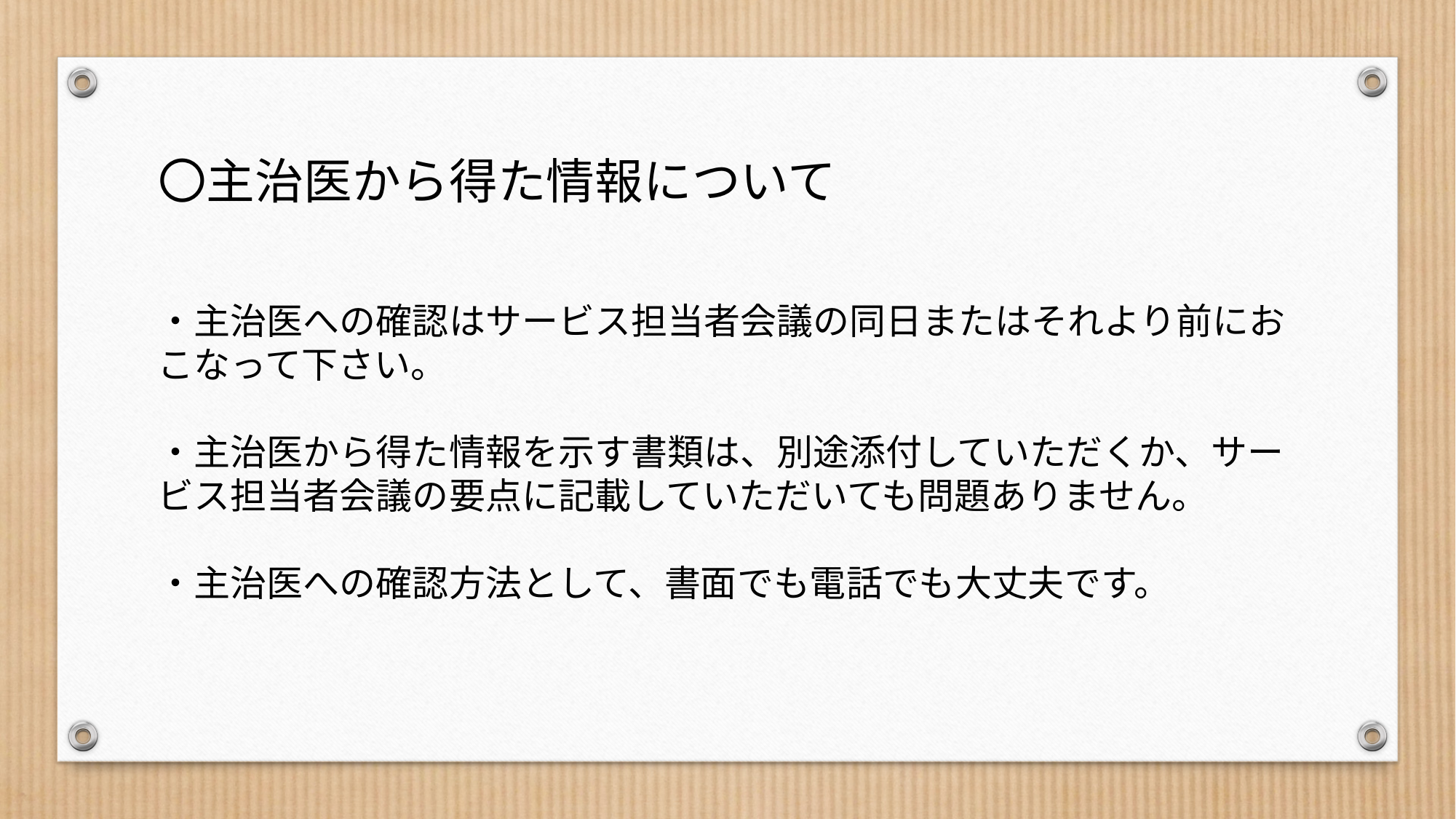

〇主治医から得た情報について
・主治医への確認はサービス担当者会議の同日またはそれより前におこなって下さい。

・主治医から得た情報を示す書類は、別途添付していただくか、サービス担当者会議の要点に記載していただいても問題ありません。

・主治医への確認方法として、書面でも電話でも大丈夫です。